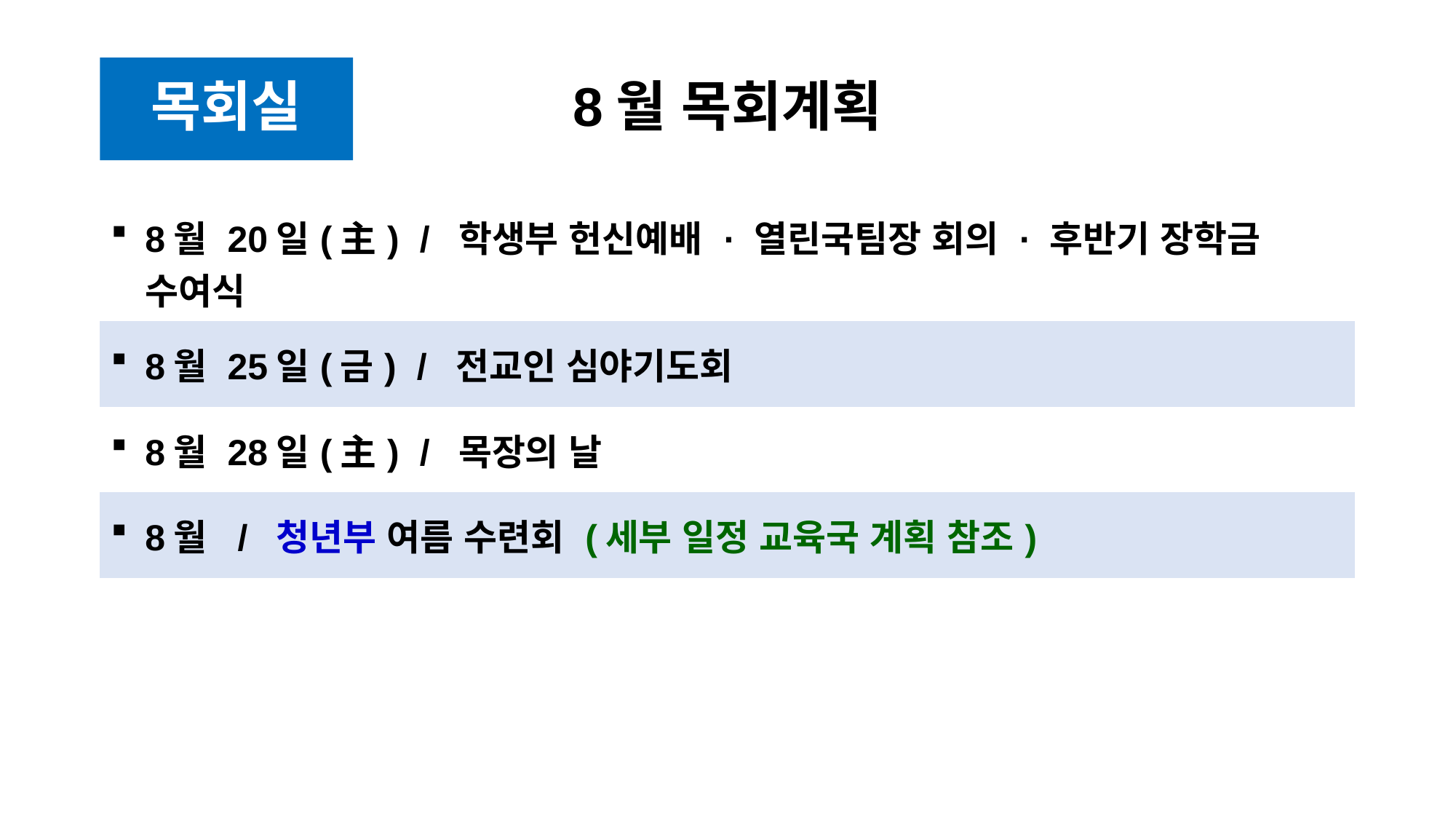

# 8월 목회계획
목회실
| 8월 20일(主) / 학생부 헌신예배 · 열린국팀장 회의 · 후반기 장학금 수여식 |
| --- |
| 8월 25일(금) / 전교인 심야기도회 |
| 8월 28일(主) / 목장의 날 |
| 8월 / 청년부 여름 수련회 (세부 일정 교육국 계획 참조) |